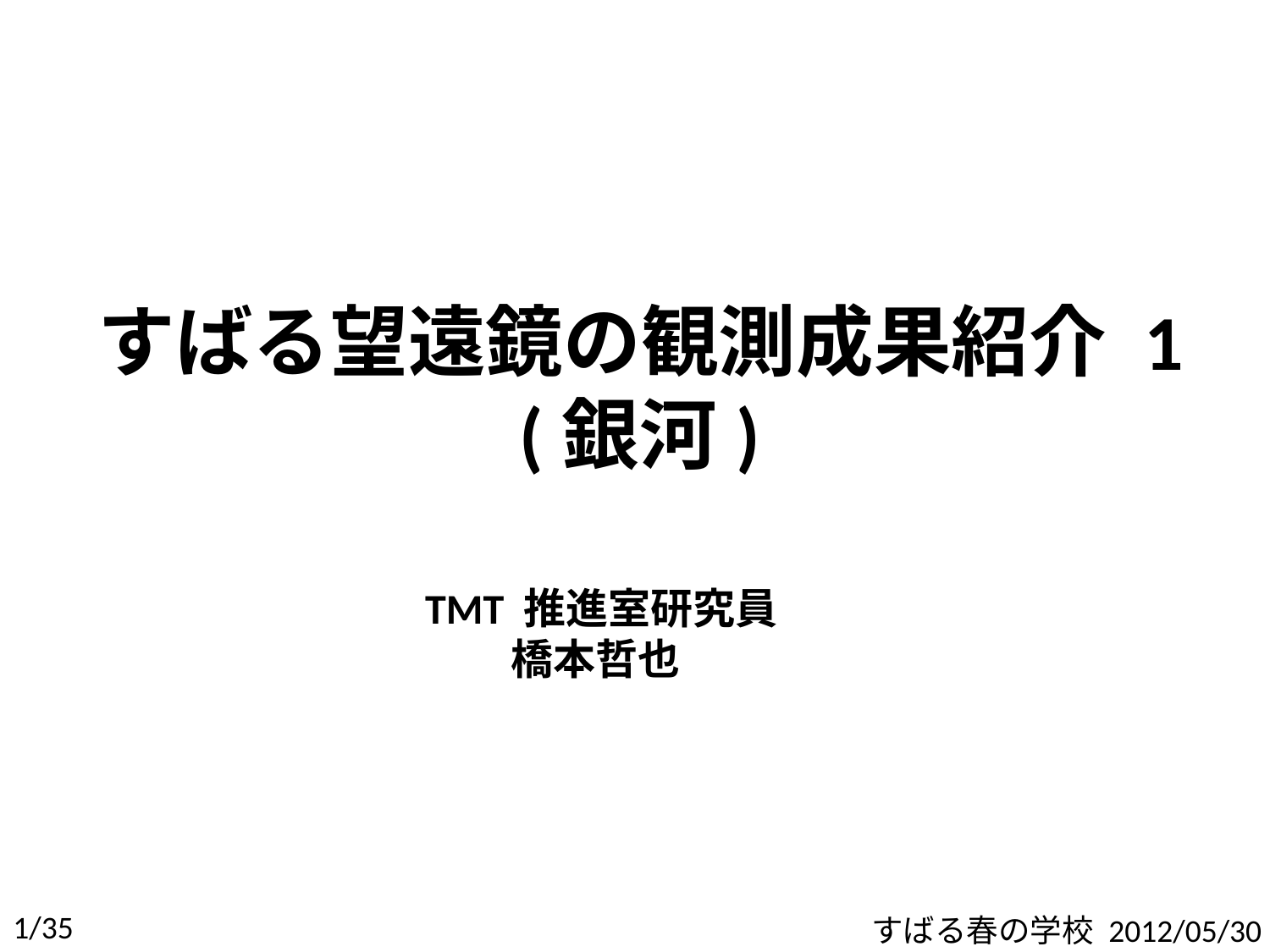

すばる望遠鏡の観測成果紹介 1
                        (銀河)
TMT 推進室研究員
        橋本哲也
1/35
すばる春の学校 2012/05/30